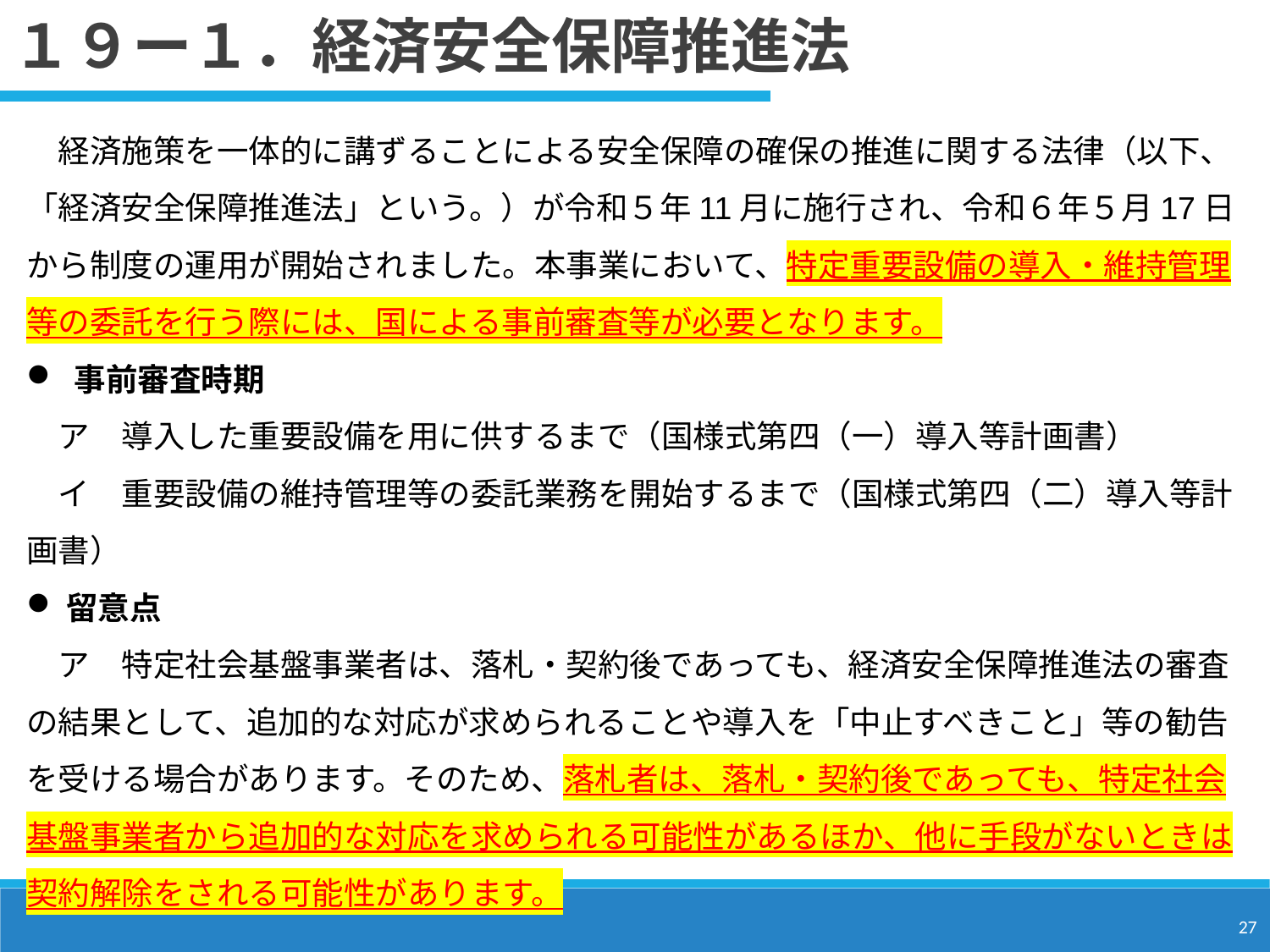

１９ー１．経済安全保障推進法
　経済施策を一体的に講ずることによる安全保障の確保の推進に関する法律（以下、「経済安全保障推進法」という。）が令和５年11月に施行され、令和６年５月17日から制度の運用が開始されました。本事業において、特定重要設備の導入・維持管理等の委託を行う際には、国による事前審査等が必要となります。
事前審査時期
　ア　導入した重要設備を用に供するまで（国様式第四（一）導入等計画書）
　イ　重要設備の維持管理等の委託業務を開始するまで（国様式第四（二）導入等計画書）
留意点
　ア　特定社会基盤事業者は、落札・契約後であっても、経済安全保障推進法の審査の結果として、追加的な対応が求められることや導入を「中止すべきこと」等の勧告を受ける場合があります。そのため、落札者は、落札・契約後であっても、特定社会基盤事業者から追加的な対応を求められる可能性があるほか、他に手段がないときは契約解除をされる可能性があります。
27